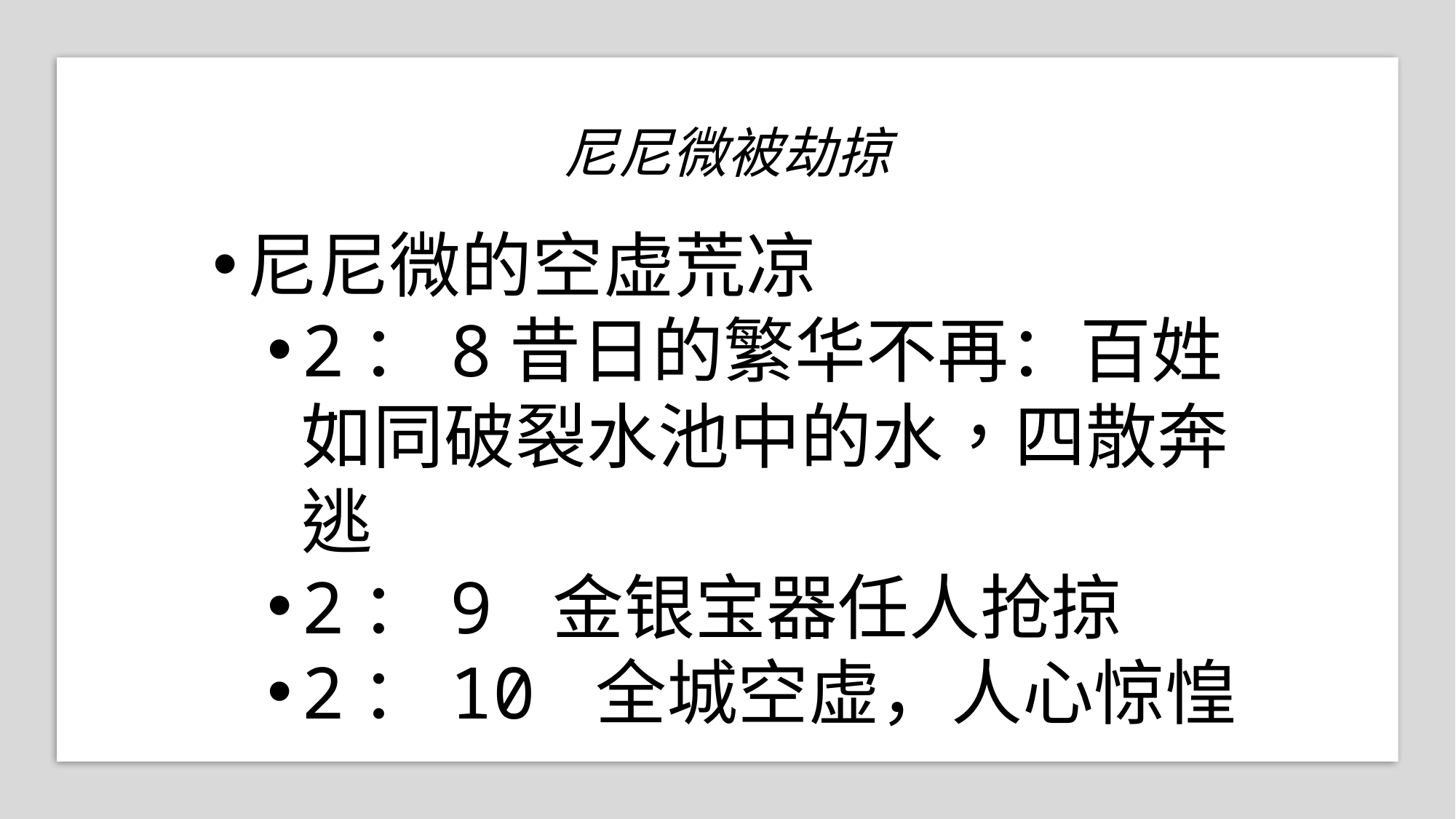

尼尼微被劫掠

尼尼微的空虚荒凉
2：8昔日的繁华不再：百姓如同破裂水池中的水，四散奔逃
2：9 金银宝器任人抢掠
2：10 全城空虚，人心惊惶
9